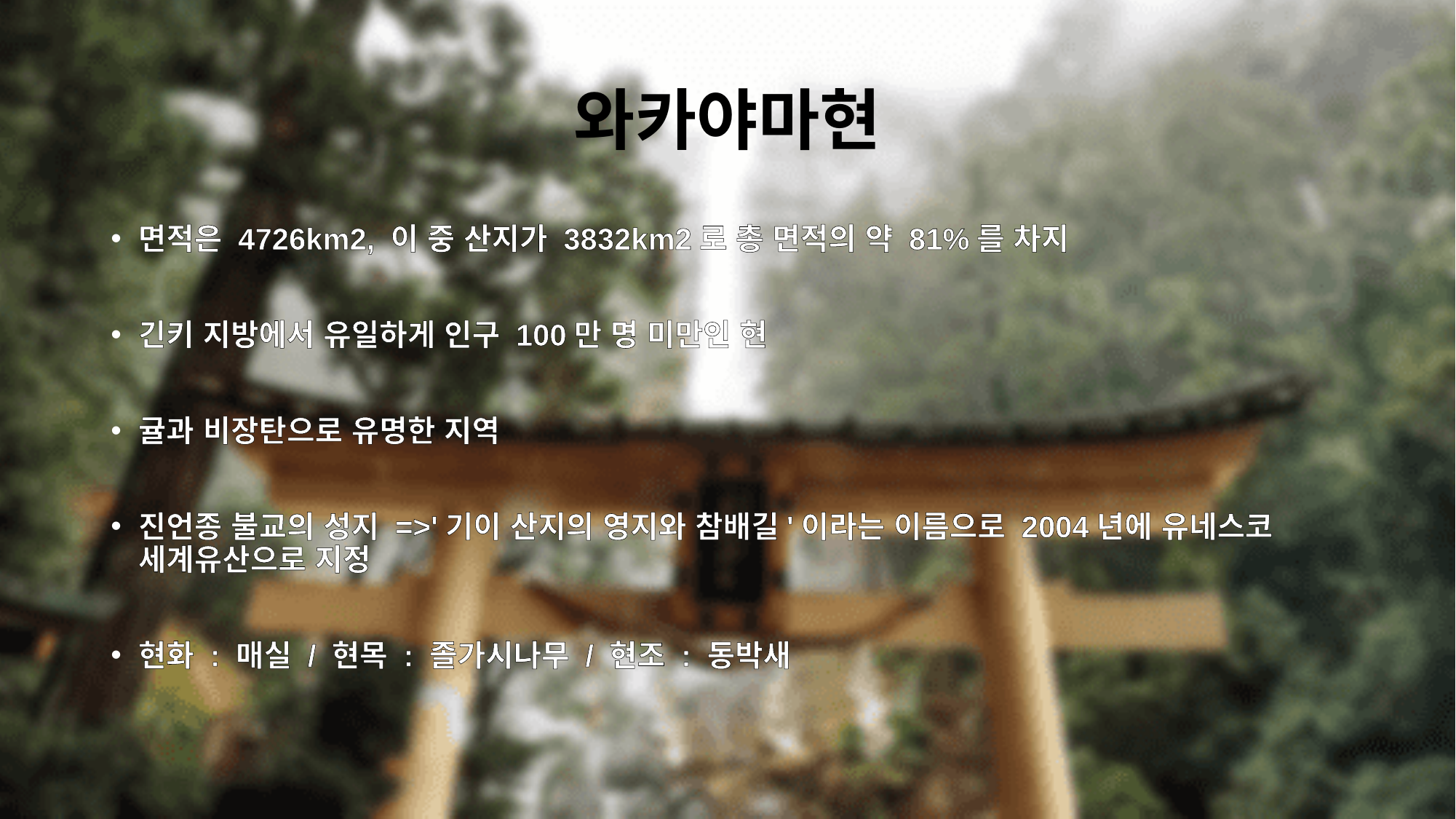

# 와카야마현
면적은 4726km2, 이 중 산지가 3832km2로 총 면적의 약 81%를 차지

긴키 지방에서 유일하게 인구 100만 명 미만인 현

귤과 비장탄으로 유명한 지역

진언종 불교의 성지 =>'기이 산지의 영지와 참배길'이라는 이름으로 2004년에 유네스코 세계유산으로 지정

현화 : 매실 / 현목 : 졸가시나무 / 현조 : 동박새